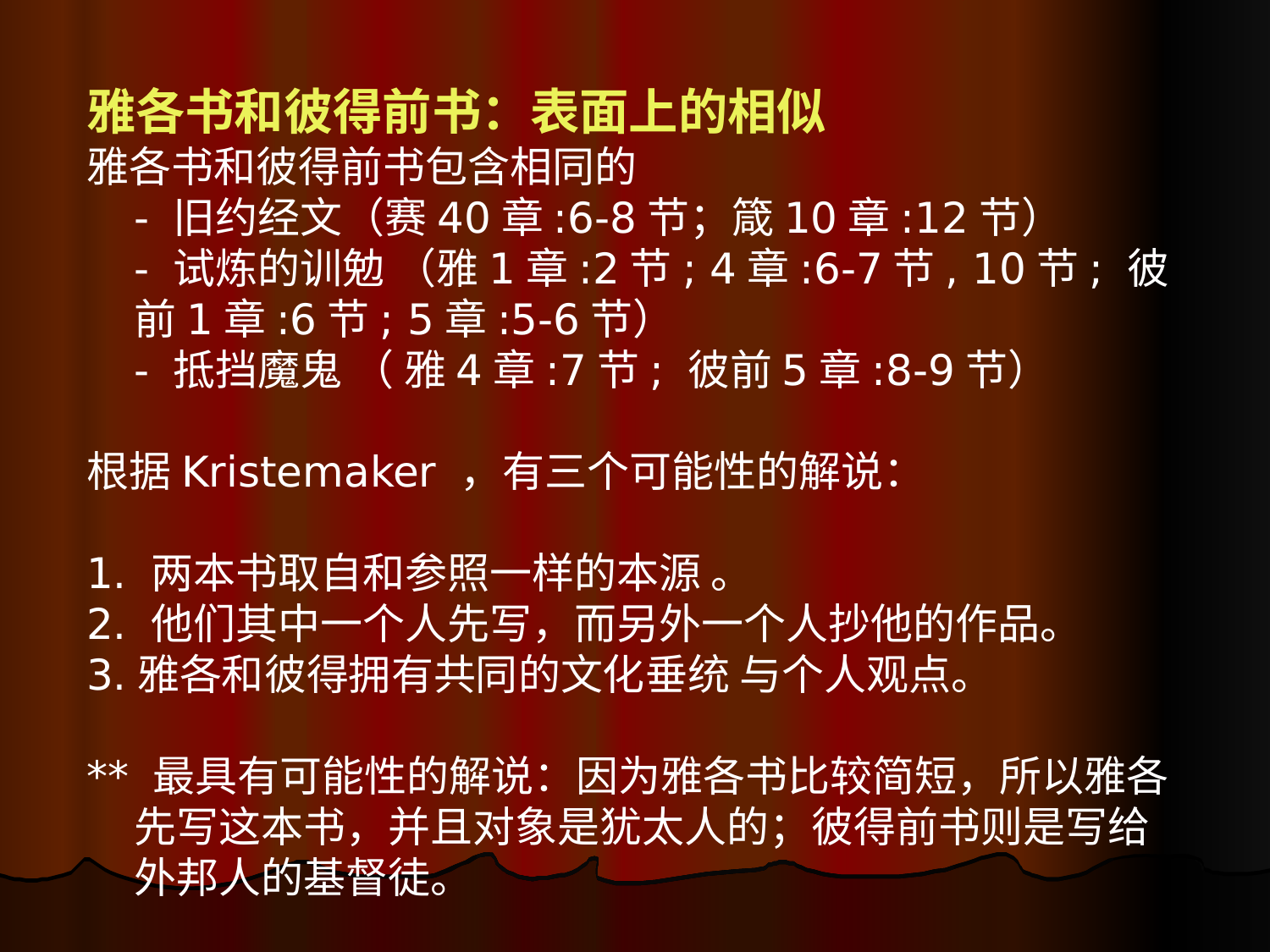

雅各书和彼得前书：表面上的相似
雅各书和彼得前书包含相同的
	- 旧约经文（赛40章:6-8节；箴10章:12节）
	- 试炼的训勉 （雅1章:2节; 4章:6-7节, 10节; 彼前1章:6节; 5章:5-6节）
	- 抵挡魔鬼 （ 雅4章:7节; 彼前5章:8-9节）

根据Kristemaker ，有三个可能性的解说：

1. 两本书取自和参照一样的本源 。
2. 他们其中一个人先写，而另外一个人抄他的作品。
3.雅各和彼得拥有共同的文化垂统 与个人观点。

** 最具有可能性的解说：因为雅各书比较简短，所以雅各先写这本书，并且对象是犹太人的；彼得前书则是写给外邦人的基督徒。